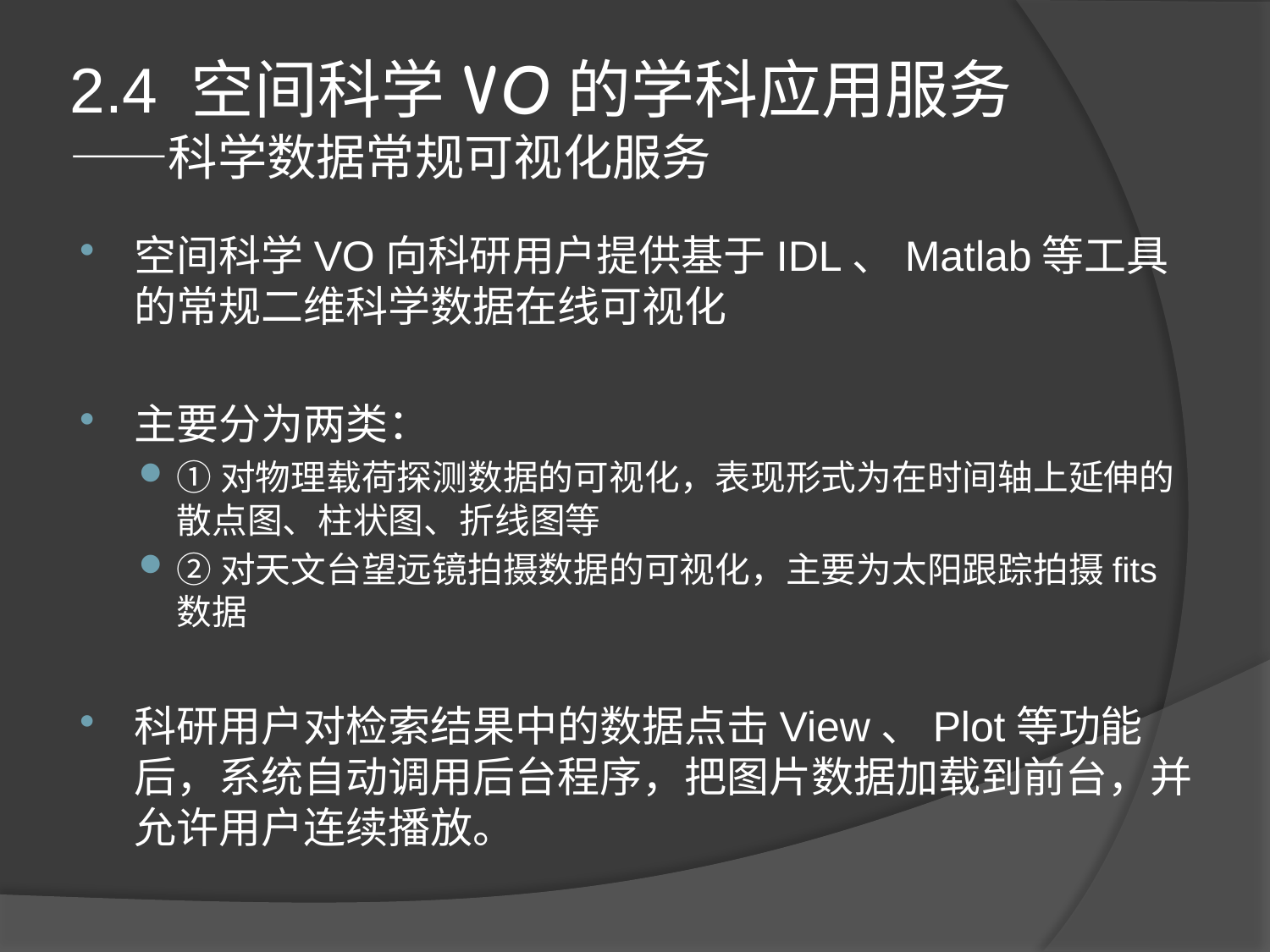

# 2.4 空间科学VO的学科应用服务 ——科学数据常规可视化服务
空间科学VO向科研用户提供基于IDL、Matlab等工具的常规二维科学数据在线可视化

主要分为两类：
①对物理载荷探测数据的可视化，表现形式为在时间轴上延伸的散点图、柱状图、折线图等
②对天文台望远镜拍摄数据的可视化，主要为太阳跟踪拍摄fits数据

科研用户对检索结果中的数据点击View、Plot等功能后，系统自动调用后台程序，把图片数据加载到前台，并允许用户连续播放。